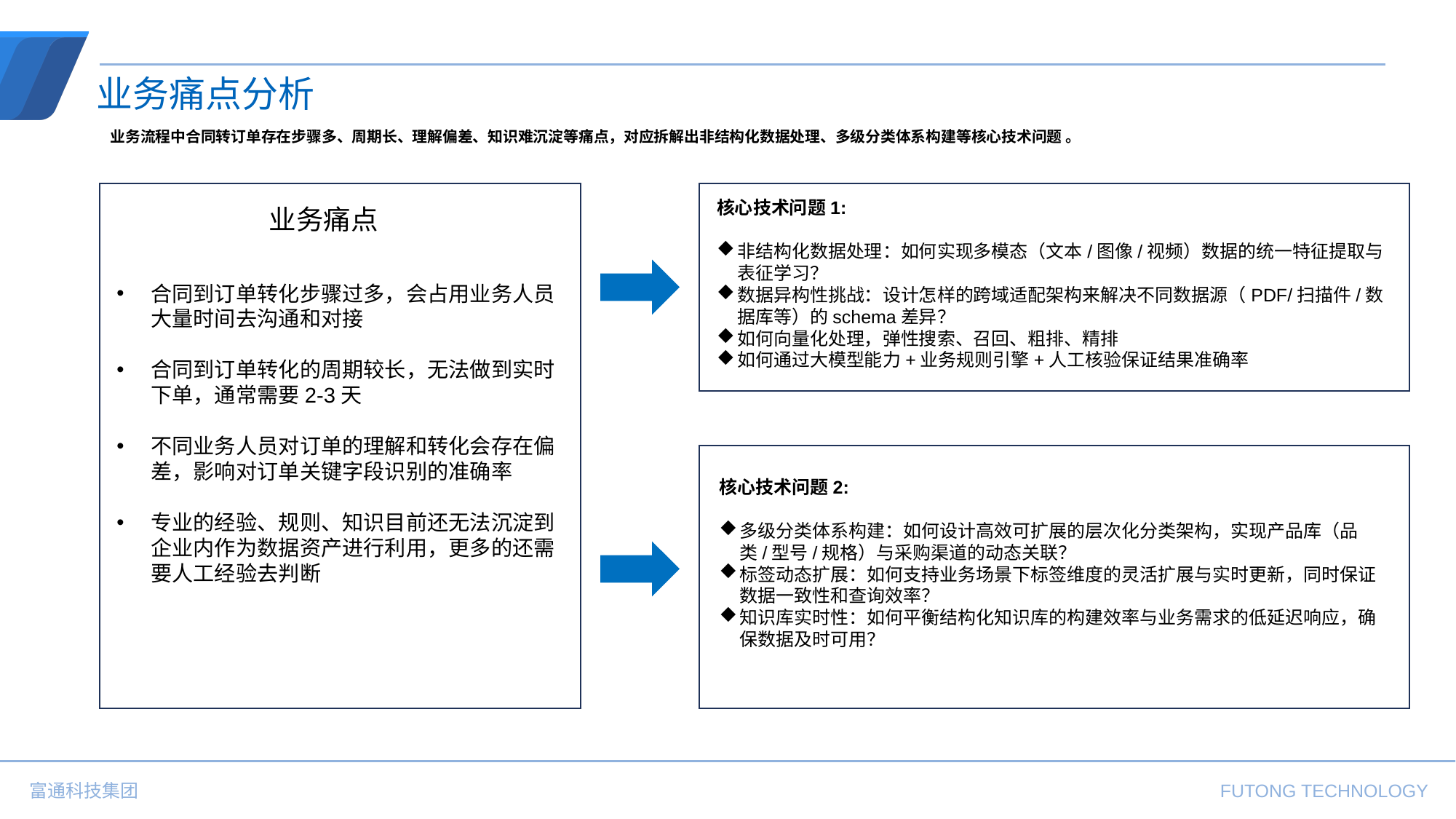

业务痛点分析
业务流程中合同转订单存在步骤多、周期长、理解偏差、知识难沉淀等痛点，对应拆解出非结构化数据处理、多级分类体系构建等核心技术问题 。

核心技术问题1:

非结构化数据处理：如何实现多模态（文本/图像/视频）数据的统一特征提取与表征学习？
数据异构性挑战：设计怎样的跨域适配架构来解决不同数据源（PDF/扫描件/数据库等）的schema差异？
如何向量化处理，弹性搜索、召回、粗排、精排
如何通过大模型能力+业务规则引擎+人工核验保证结果准确率

业务痛点

合同到订单转化步骤过多，会占用业务人员大量时间去沟通和对接

合同到订单转化的周期较长，无法做到实时下单，通常需要2-3天

不同业务人员对订单的理解和转化会存在偏差，影响对订单关键字段识别的准确率

专业的经验、规则、知识目前还无法沉淀到企业内作为数据资产进行利用，更多的还需要人工经验去判断

核心技术问题2:

多级分类体系构建：如何设计高效可扩展的层次化分类架构，实现产品库（品类/型号/规格）与采购渠道的动态关联？
标签动态扩展：如何支持业务场景下标签维度的灵活扩展与实时更新，同时保证数据一致性和查询效率？
知识库实时性：如何平衡结构化知识库的构建效率与业务需求的低延迟响应，确保数据及时可用？